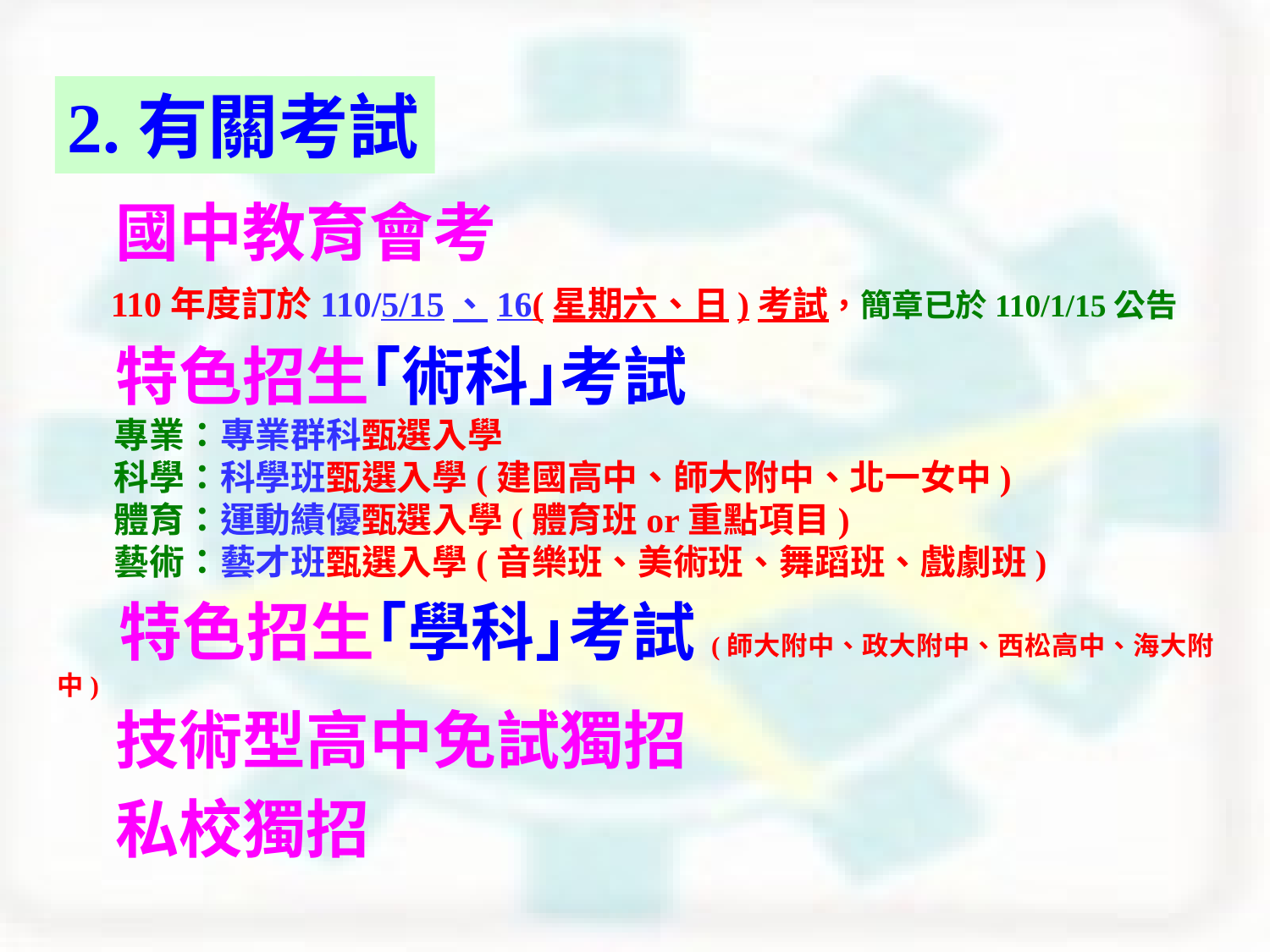

2.有關考試

   國中教育會考
      110年度訂於110/5/15、16(星期六、日)考試，簡章已於110/1/15公告
   特色招生｢術科｣考試
      專業：專業群科甄選入學
      科學：科學班甄選入學(建國高中、師大附中、北一女中)
      體育：運動績優甄選入學(體育班or重點項目)
      藝術：藝才班甄選入學(音樂班、美術班、舞蹈班、戲劇班)
   特色招生｢學科｣考試(師大附中、政大附中、西松高中、海大附中)
   技術型高中免試獨招
   私校獨招